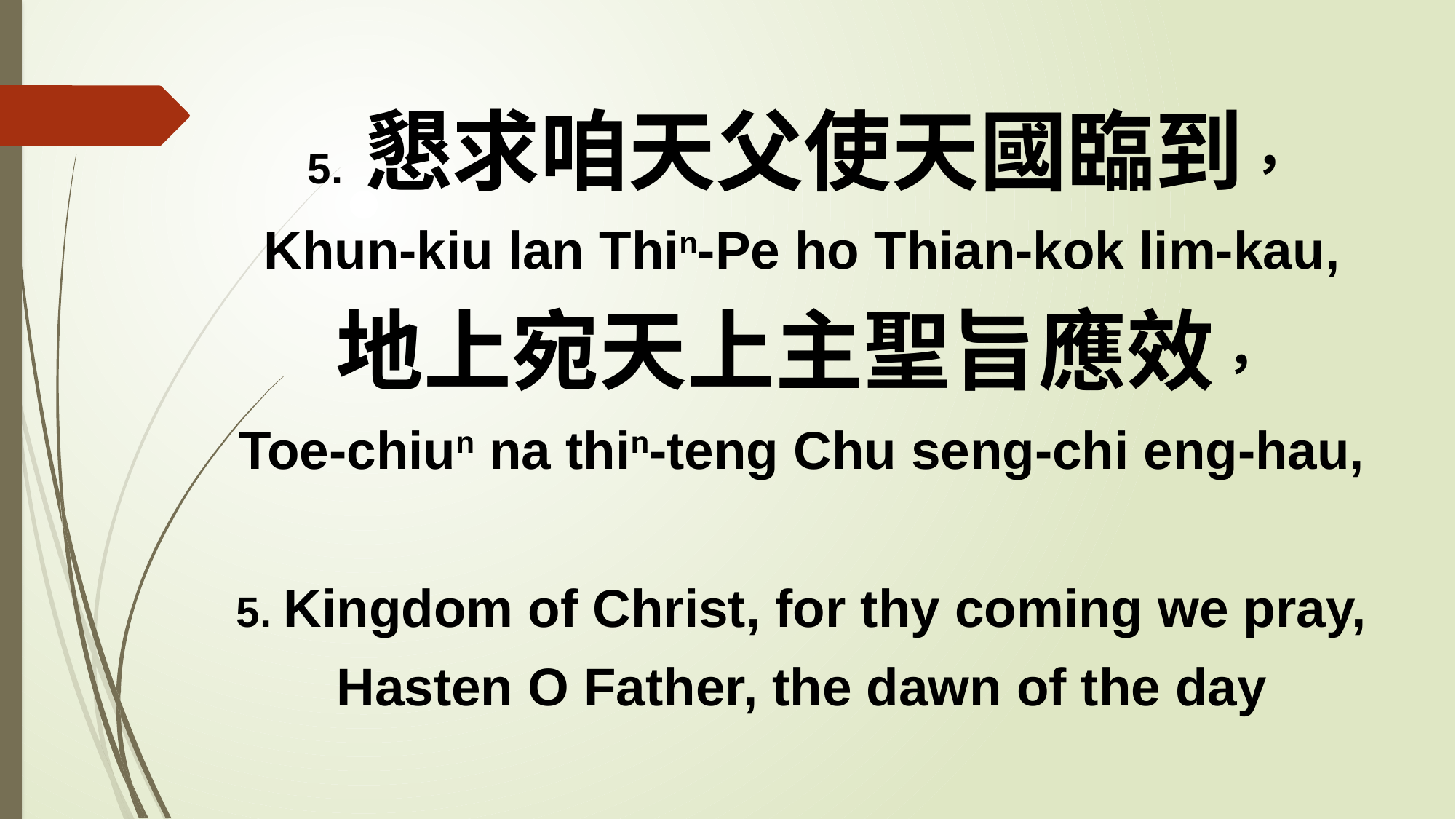

5. 懇求咱天父使天國臨到，
Khun-kiu lan Thin-Pe ho Thian-kok lim-kau,
地上宛天上主聖旨應效，
Toe-chiun na thin-teng Chu seng-chi eng-hau,

5. Kingdom of Christ, for thy coming we pray,
Hasten O Father, the dawn of the day